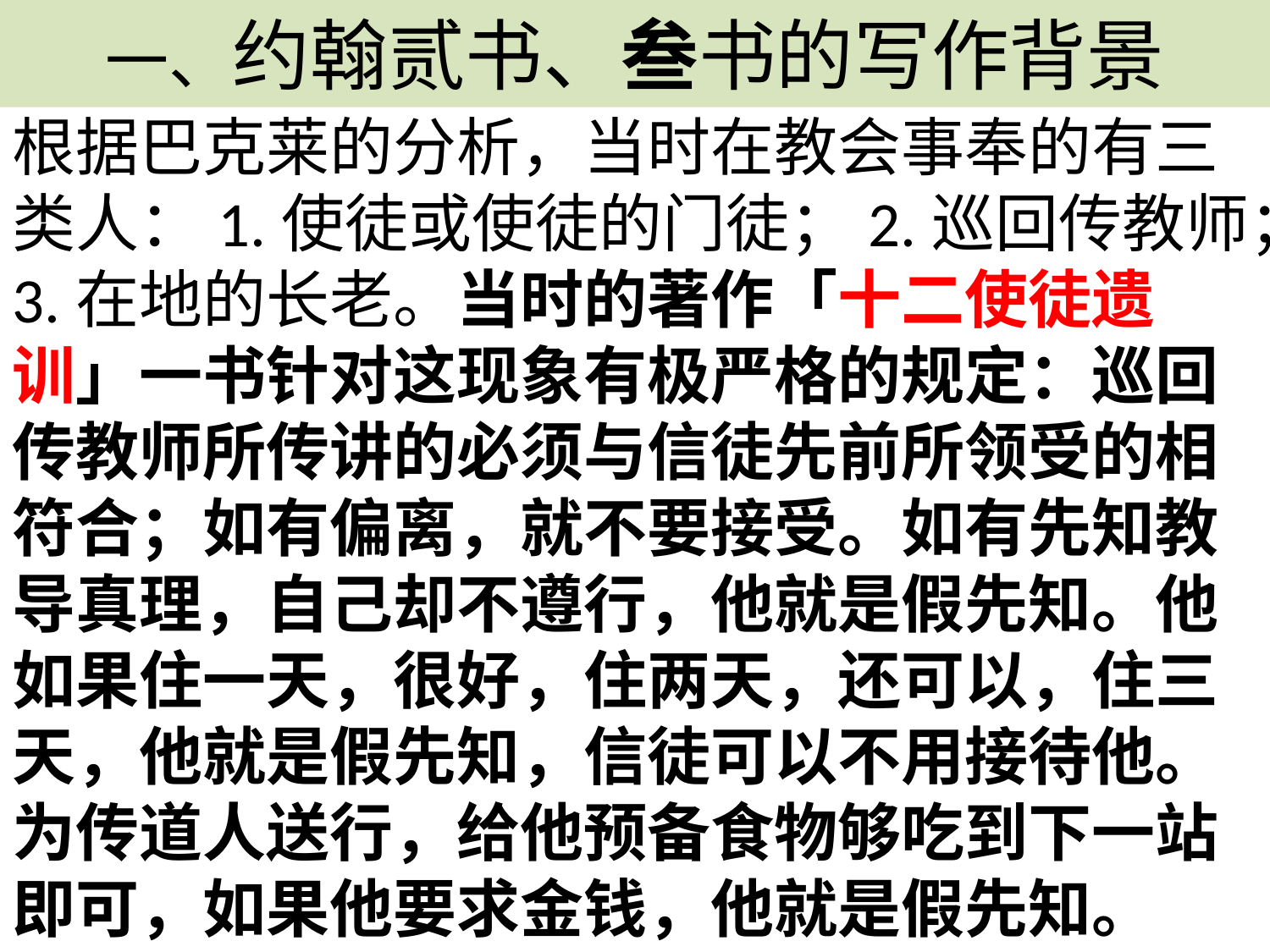

# 一、约翰贰书、叁书的写作背景
根据巴克莱的分析，当时在教会事奉的有三类人：1.使徒或使徒的门徒；2.巡回传教师；3.在地的长老。当时的著作「十二使徒遗训」一书针对这现象有极严格的规定：巡回传教师所传讲的必须与信徒先前所领受的相符合；如有偏离，就不要接受。如有先知教导真理，自己却不遵行，他就是假先知。他如果住一天，很好，住两天，还可以，住三天，他就是假先知，信徒可以不用接待他。为传道人送行，给他预备食物够吃到下一站即可，如果他要求金钱，他就是假先知。